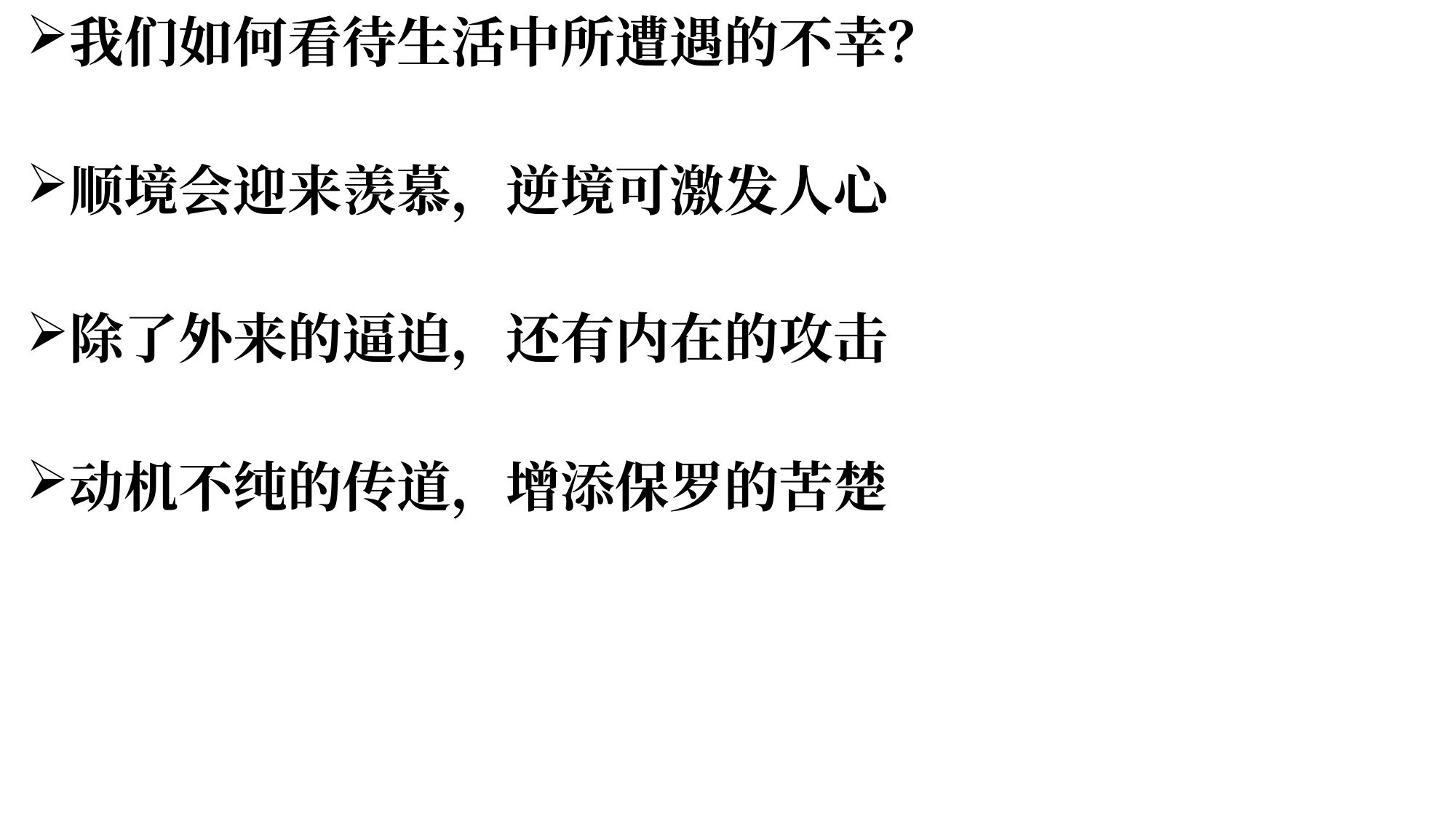

我们如何看待生活中所遭遇的不幸？

顺境会迎来羡慕，逆境可激发人心

除了外来的逼迫，还有内在的攻击

动机不纯的传道，增添保罗的苦楚